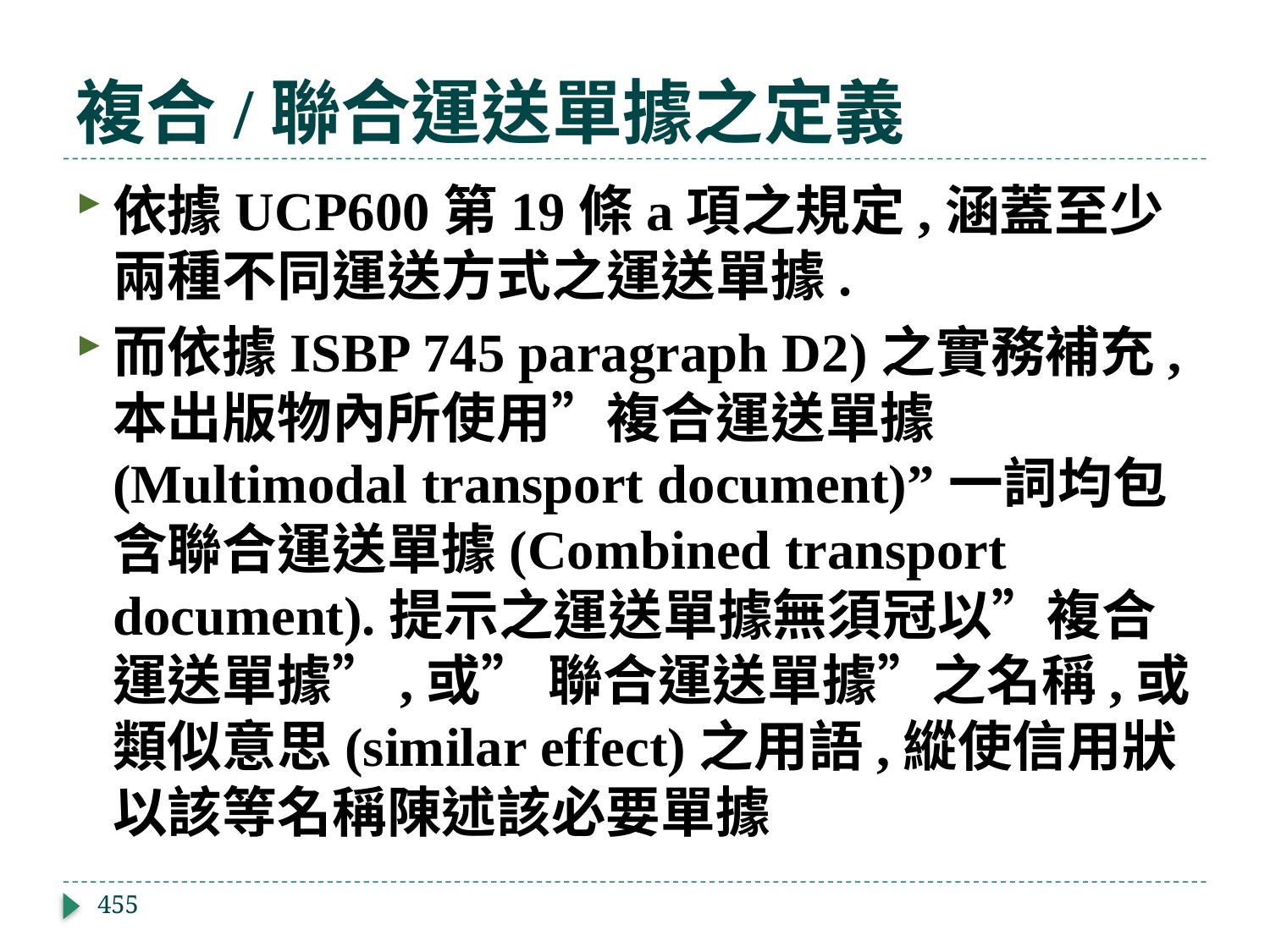

# 複合/聯合運送單據之定義
依據UCP600第19條a項之規定,涵蓋至少兩種不同運送方式之運送單據.
而依據ISBP 745 paragraph D2)之實務補充,本出版物內所使用”複合運送單據(Multimodal transport document)”一詞均包含聯合運送單據(Combined transport document).提示之運送單據無須冠以”複合運送單據”,或” 聯合運送單據”之名稱,或類似意思(similar effect)之用語,縱使信用狀以該等名稱陳述該必要單據
455